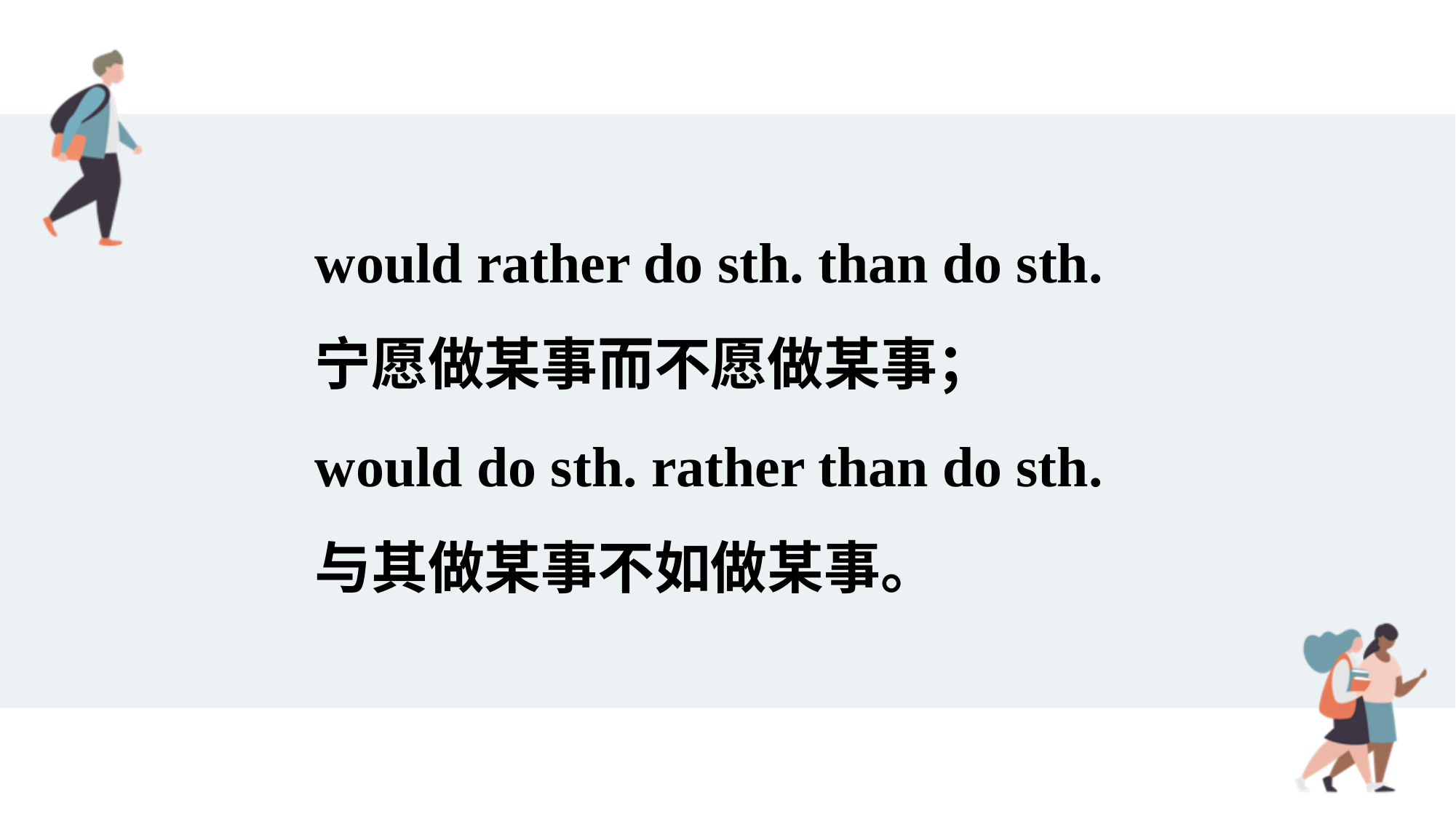

would rather do sth. than do sth.
宁愿做某事而不愿做某事；
would do sth. rather than do sth.
与其做某事不如做某事。